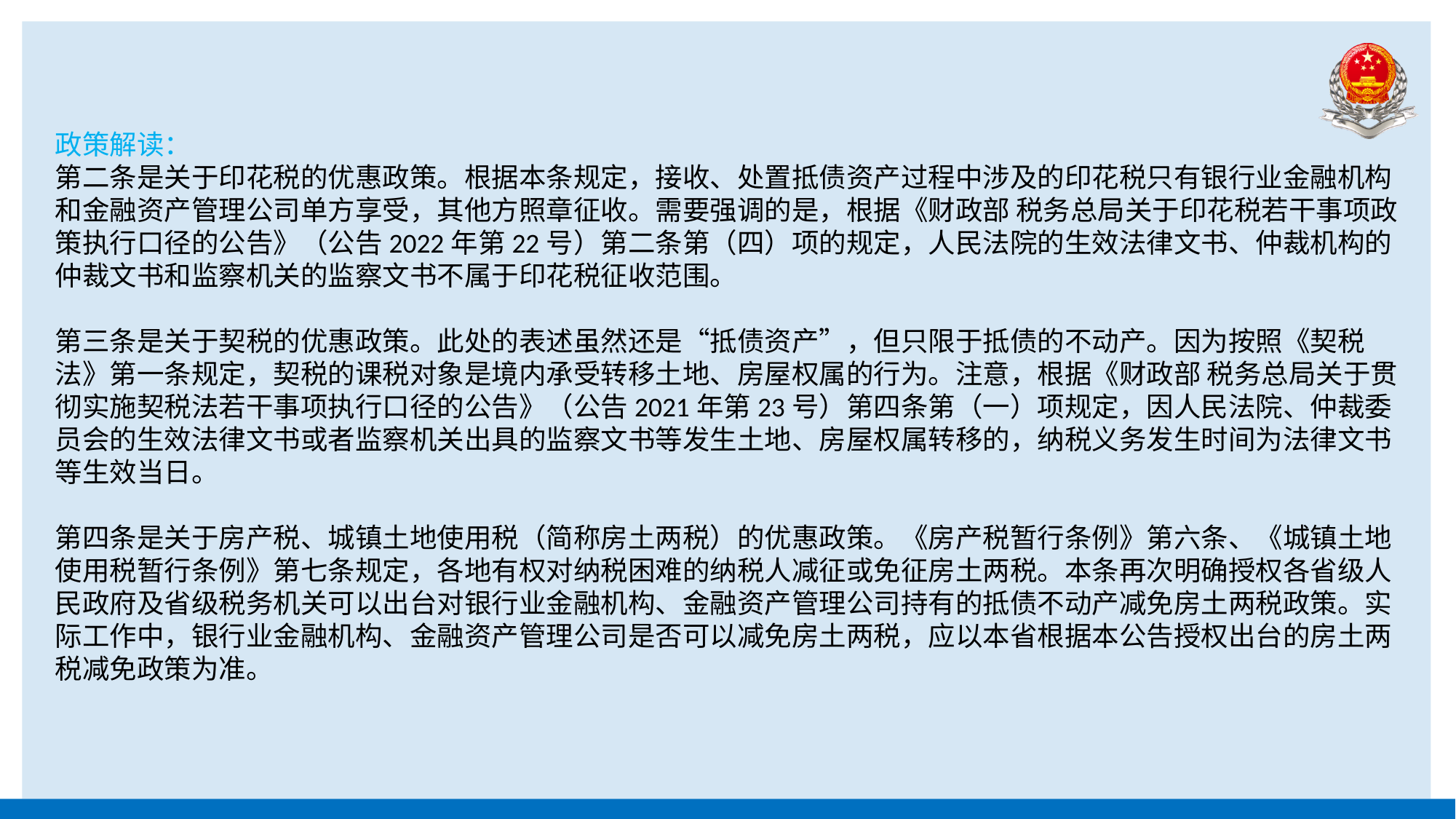

政策解读：
第二条是关于印花税的优惠政策。根据本条规定，接收、处置抵债资产过程中涉及的印花税只有银行业金融机构和金融资产管理公司单方享受，其他方照章征收。需要强调的是，根据《财政部 税务总局关于印花税若干事项政策执行口径的公告》（公告2022年第22号）第二条第（四）项的规定，人民法院的生效法律文书、仲裁机构的仲裁文书和监察机关的监察文书不属于印花税征收范围。

第三条是关于契税的优惠政策。此处的表述虽然还是“抵债资产”，但只限于抵债的不动产。因为按照《契税法》第一条规定，契税的课税对象是境内承受转移土地、房屋权属的行为。注意，根据《财政部 税务总局关于贯彻实施契税法若干事项执行口径的公告》（公告2021年第23号）第四条第（一）项规定，因人民法院、仲裁委员会的生效法律文书或者监察机关出具的监察文书等发生土地、房屋权属转移的，纳税义务发生时间为法律文书等生效当日。

第四条是关于房产税、城镇土地使用税（简称房土两税）的优惠政策。《房产税暂行条例》第六条、《城镇土地使用税暂行条例》第七条规定，各地有权对纳税困难的纳税人减征或免征房土两税。本条再次明确授权各省级人民政府及省级税务机关可以出台对银行业金融机构、金融资产管理公司持有的抵债不动产减免房土两税政策。实际工作中，银行业金融机构、金融资产管理公司是否可以减免房土两税，应以本省根据本公告授权出台的房土两税减免政策为准。